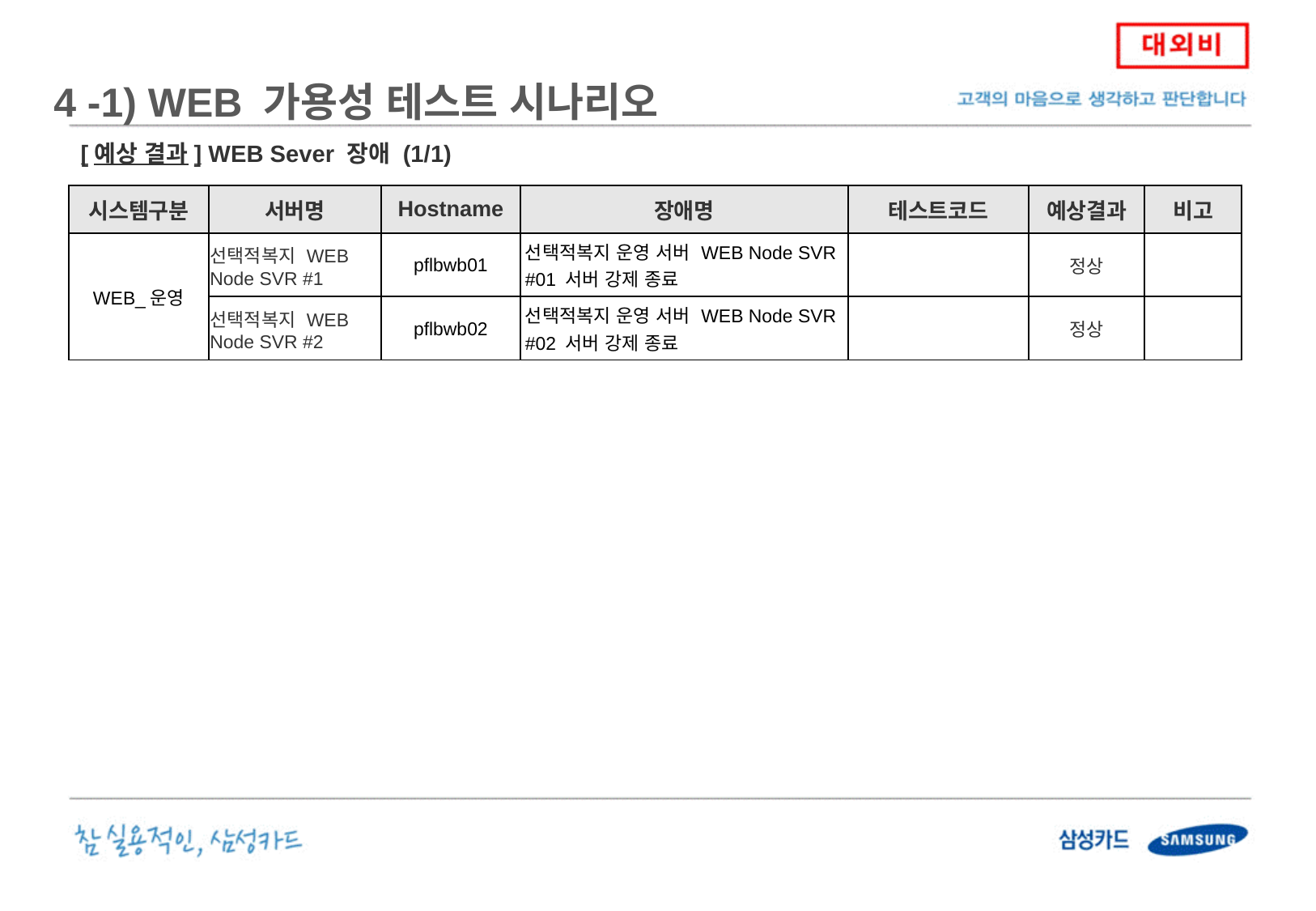

4 -1) WEB 가용성 테스트 시나리오
[예상 결과] WEB Sever 장애 (1/1)
| 시스템구분 | 서버명 | Hostname | 장애명 | 테스트코드 | 예상결과 | 비고 |
| --- | --- | --- | --- | --- | --- | --- |
| WEB\_운영 | 선택적복지 WEB Node SVR #1 | pflbwb01 | 선택적복지 운영 서버 WEB Node SVR #01 서버 강제 종료 |  | 정상 |  |
|  | 선택적복지 WEB Node SVR #2 | pflbwb02 | 선택적복지 운영 서버 WEB Node SVR #02 서버 강제 종료 |  | 정상 |  |